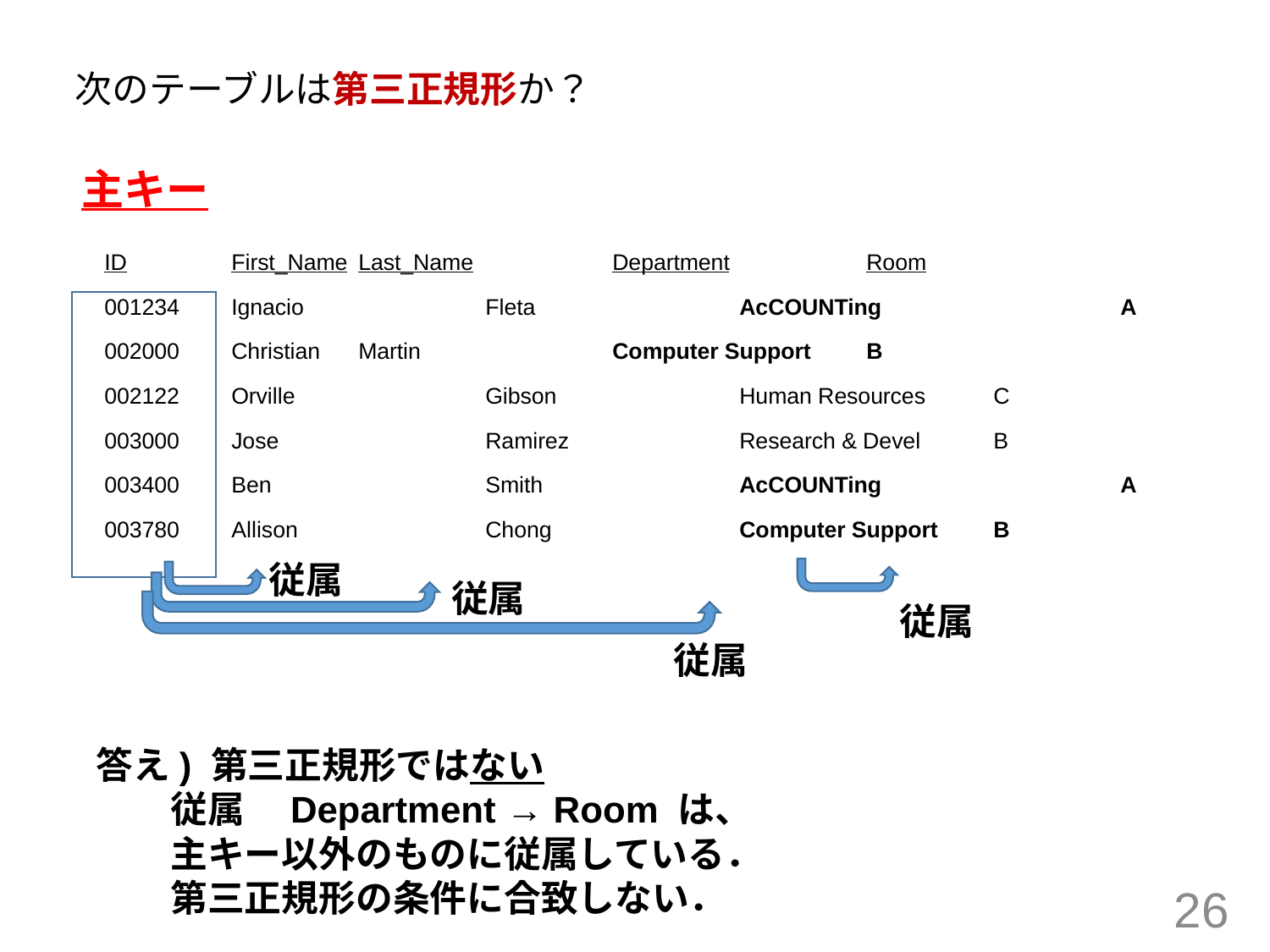

次のテーブルは第三正規形か？
主キー
	ID	First_Name	Last_Name		Department		Room
	001234	Ignacio		Fleta		AcCOUNTing		A
	002000	Christian	Martin		Computer Support	B
	002122	Orville		Gibson		Human Resources	C
	003000	Jose		Ramirez		Research & Devel	B
	003400	Ben		Smith		AcCOUNTing		A
	003780	Allison		Chong		Computer Support	B

従属

従属

従属
従属
答え) 第三正規形ではない
　　従属　Department → Room は、
　　主キー以外のものに従属している．
　　第三正規形の条件に合致しない．
26